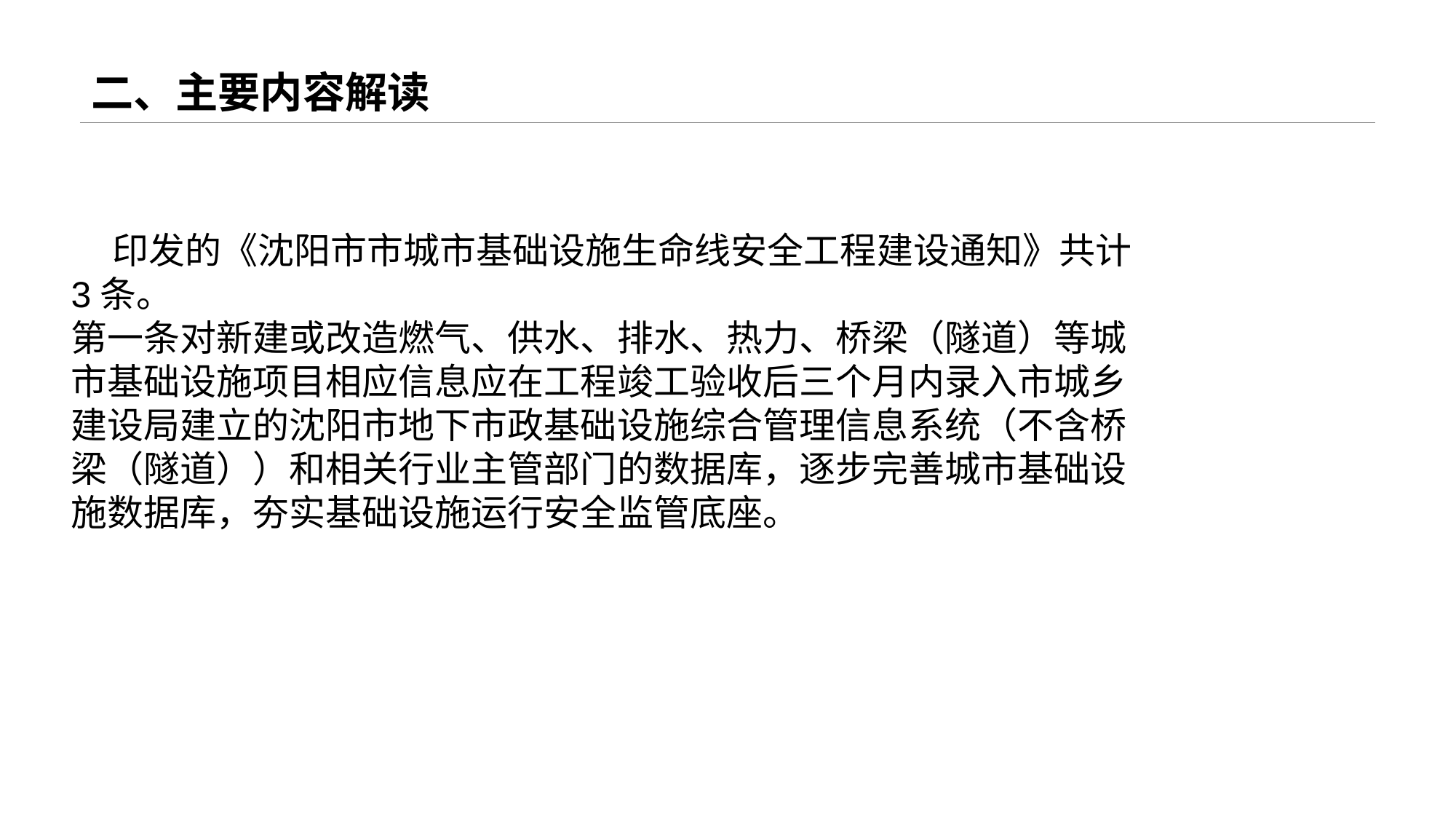

# 二、主要内容解读

    印发的《沈阳市市城市基础设施生命线安全工程建设通知》共计3条。
第一条对新建或改造燃气、供水、排水、热力、桥梁（隧道）等城市基础设施项目相应信息应在工程竣工验收后三个月内录入市城乡建设局建立的沈阳市地下市政基础设施综合管理信息系统（不含桥梁（隧道））和相关行业主管部门的数据库，逐步完善城市基础设施数据库，夯实基础设施运行安全监管底座。